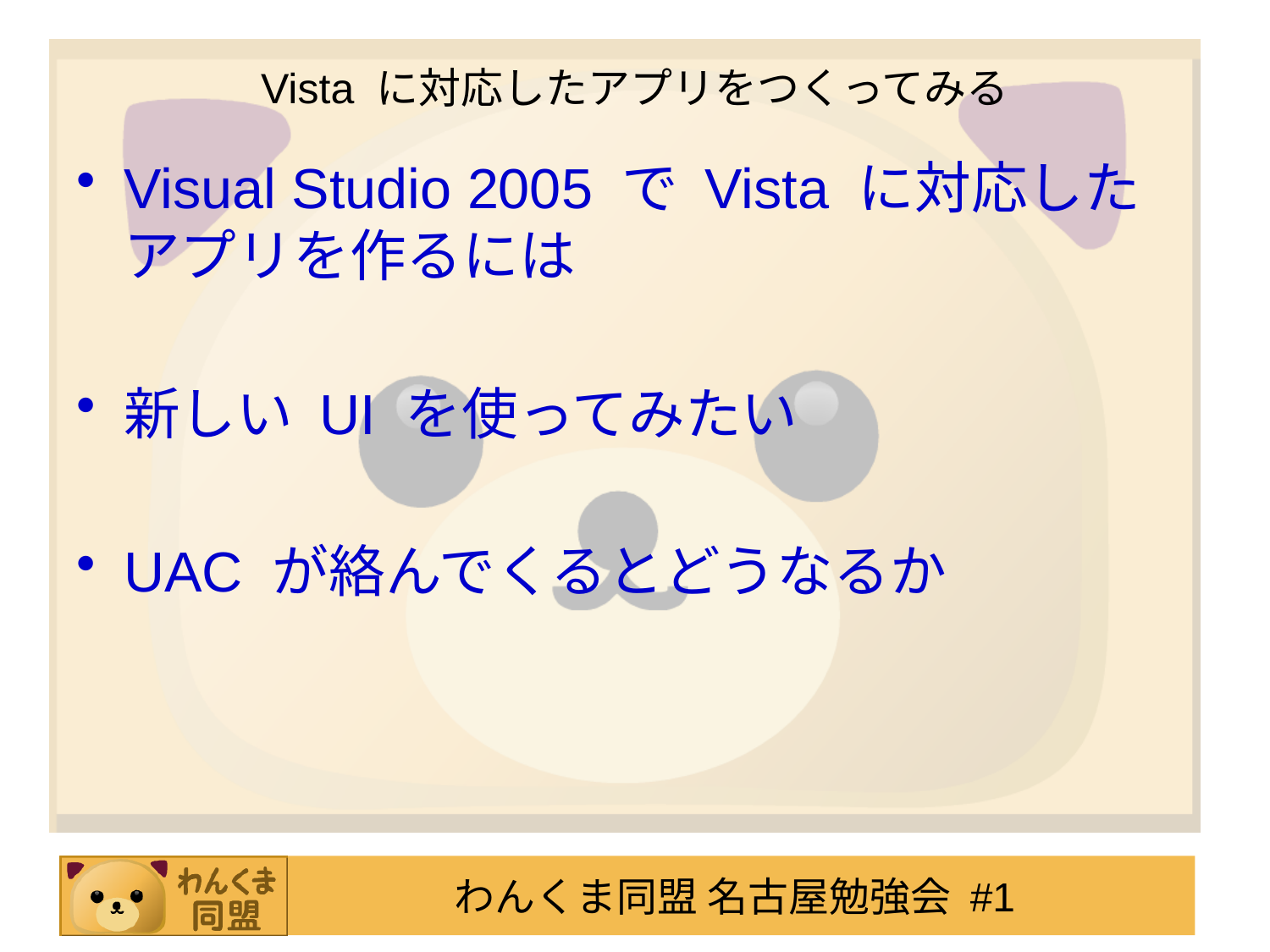

# Vista に対応したアプリをつくってみる
Visual Studio 2005 で Vista に対応したアプリを作るには

新しい UI を使ってみたい

UAC が絡んでくるとどうなるか